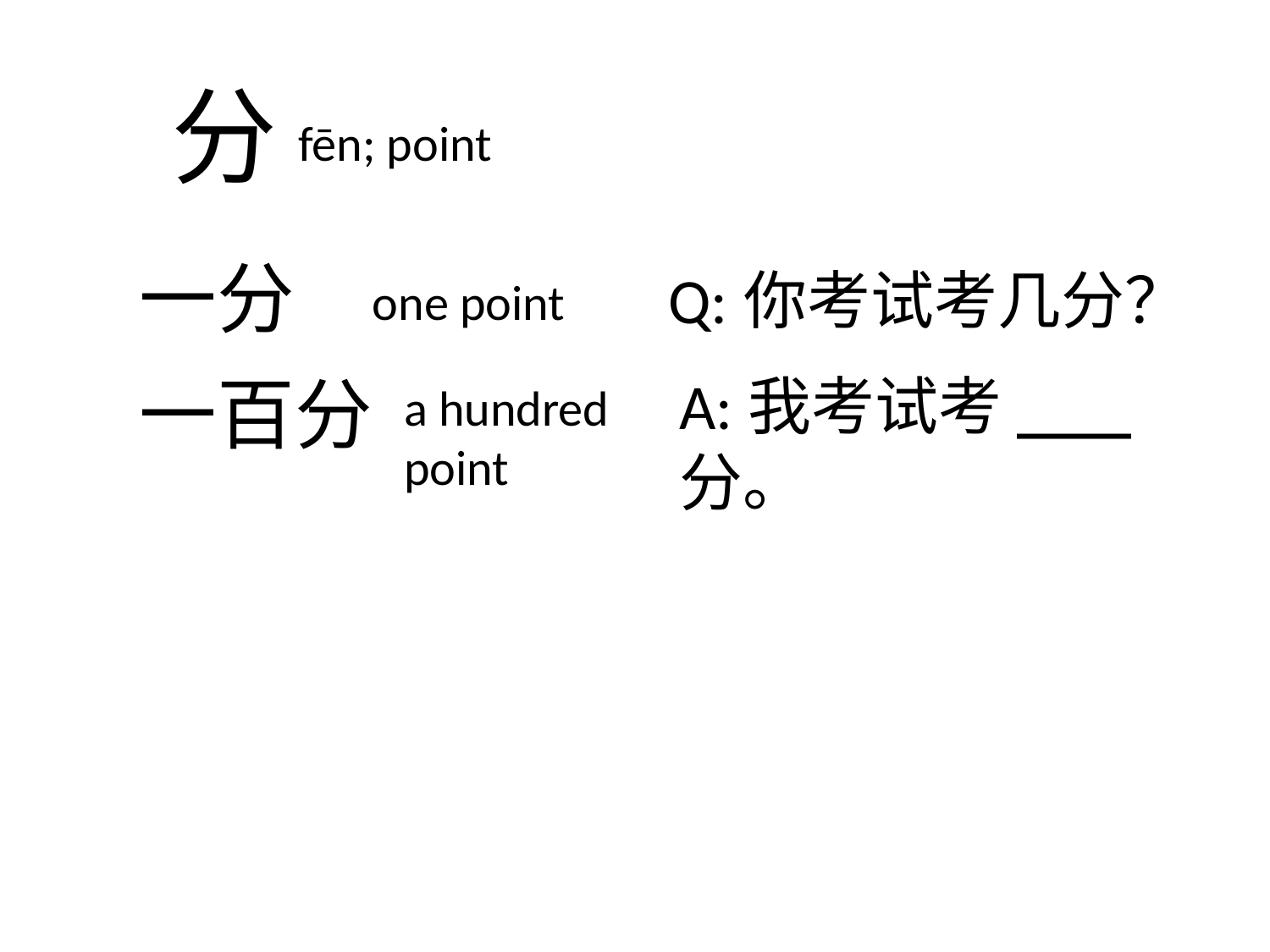

分
fēn; point
一分
Q:你考试考几分？
one point
一百分
A:我考试考___分。
a hundred point